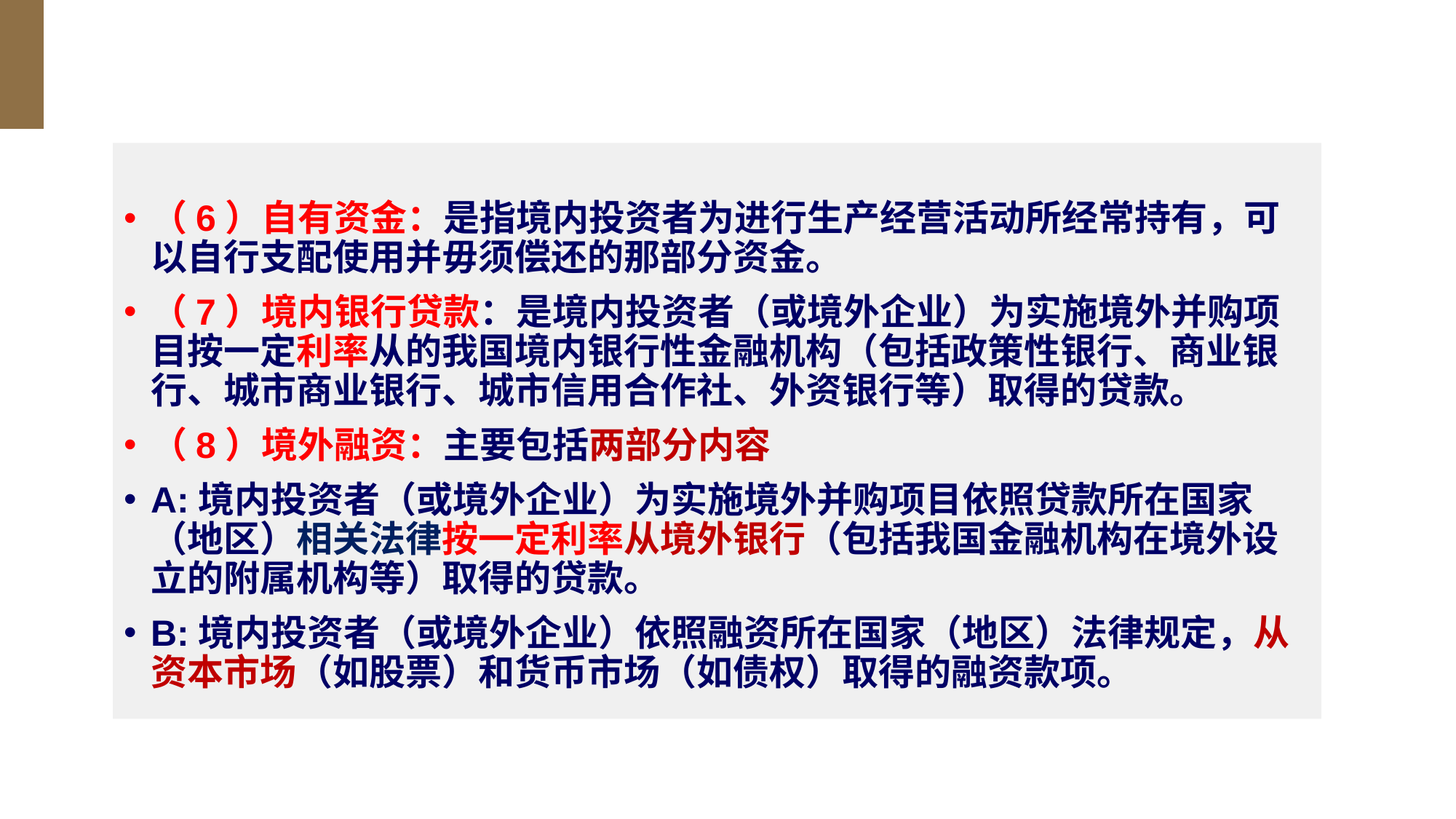

#

（6）自有资金：是指境内投资者为进行生产经营活动所经常持有，可以自行支配使用并毋须偿还的那部分资金。
（7）境内银行贷款：是境内投资者（或境外企业）为实施境外并购项目按一定利率从的我国境内银行性金融机构（包括政策性银行、商业银行、城市商业银行、城市信用合作社、外资银行等）取得的贷款。
（8）境外融资：主要包括两部分内容
A:境内投资者（或境外企业）为实施境外并购项目依照贷款所在国家（地区）相关法律按一定利率从境外银行（包括我国金融机构在境外设立的附属机构等）取得的贷款。
B:境内投资者（或境外企业）依照融资所在国家（地区）法律规定，从资本市场（如股票）和货币市场（如债权）取得的融资款项。